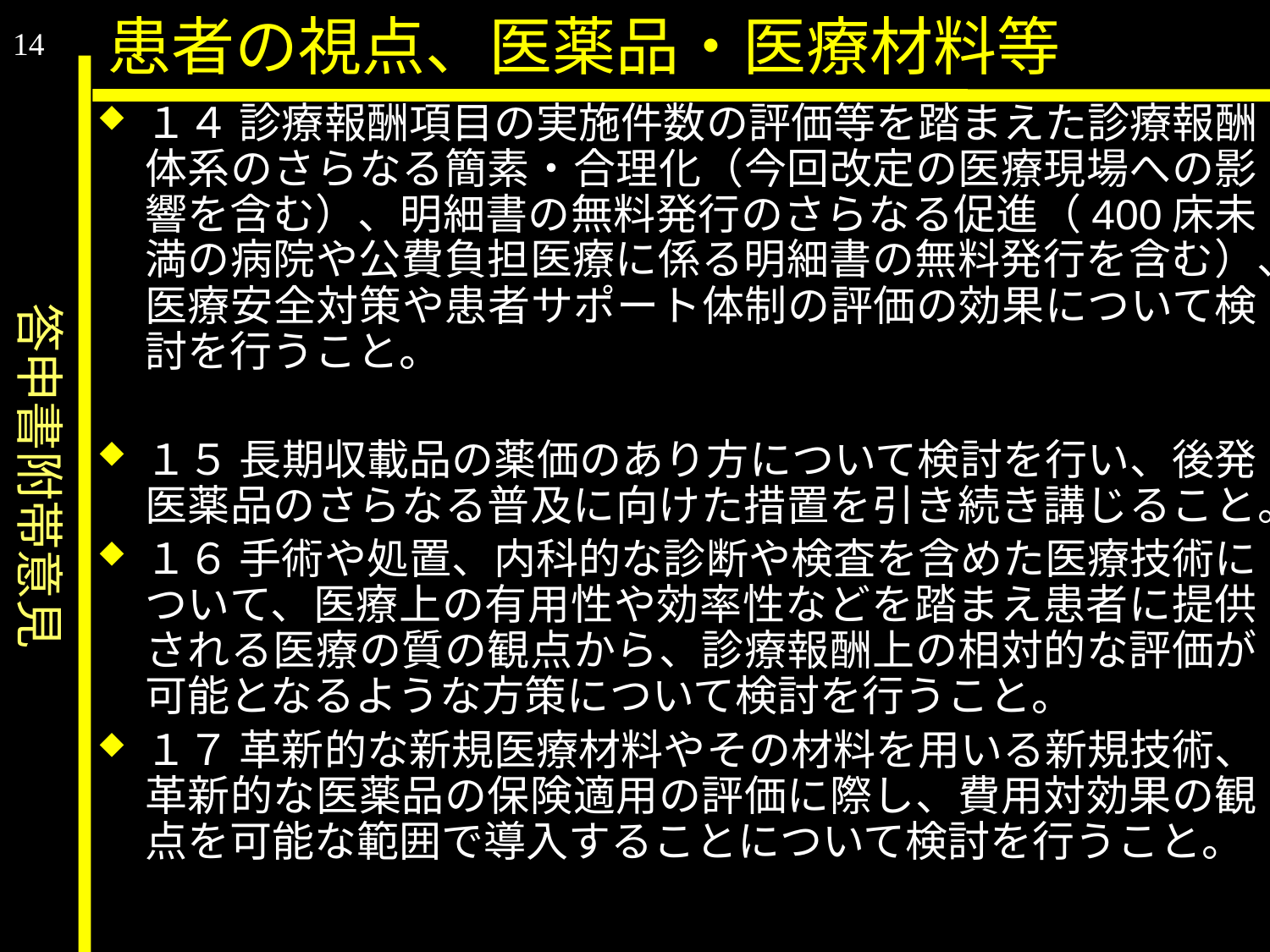

答申書附帯意見
患者の視点、医薬品・医療材料等
14

１４ 診療報酬項目の実施件数の評価等を踏まえた診療報酬体系のさらなる簡素・合理化（今回改定の医療現場への影響を含む）、明細書の無料発行のさらなる促進（400床未満の病院や公費負担医療に係る明細書の無料発行を含む）、医療安全対策や患者サポート体制の評価の効果について検討を行うこと。

１５ 長期収載品の薬価のあり方について検討を行い、後発医薬品のさらなる普及に向けた措置を引き続き講じること。
１６ 手術や処置、内科的な診断や検査を含めた医療技術について、医療上の有用性や効率性などを踏まえ患者に提供される医療の質の観点から、診療報酬上の相対的な評価が可能となるような方策について検討を行うこと。
１７ 革新的な新規医療材料やその材料を用いる新規技術、革新的な医薬品の保険適用の評価に際し、費用対効果の観点を可能な範囲で導入することについて検討を行うこと。